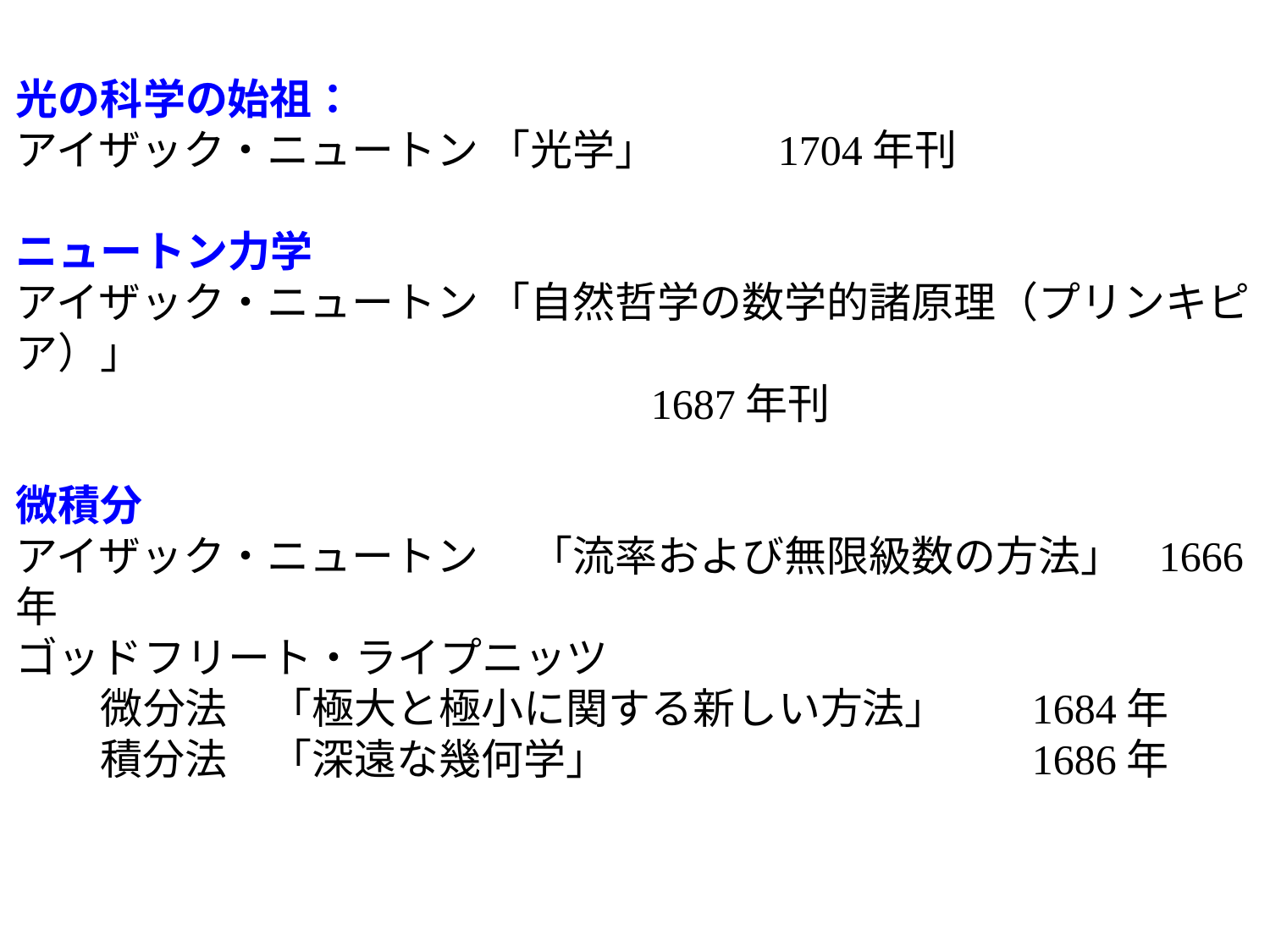

光の科学の始祖：
アイザック・ニュートン 「光学」　	1704年刊
ニュートン力学
アイザック・ニュートン 「自然哲学の数学的諸原理（プリンキピア）」
					1687年刊
微積分
アイザック・ニュートン 　「流率および無限級数の方法」	1666年
ゴッドフリート・ライプニッツ
　　微分法　「極大と極小に関する新しい方法」 	1684年
　　積分法　「深遠な幾何学」　			1686年